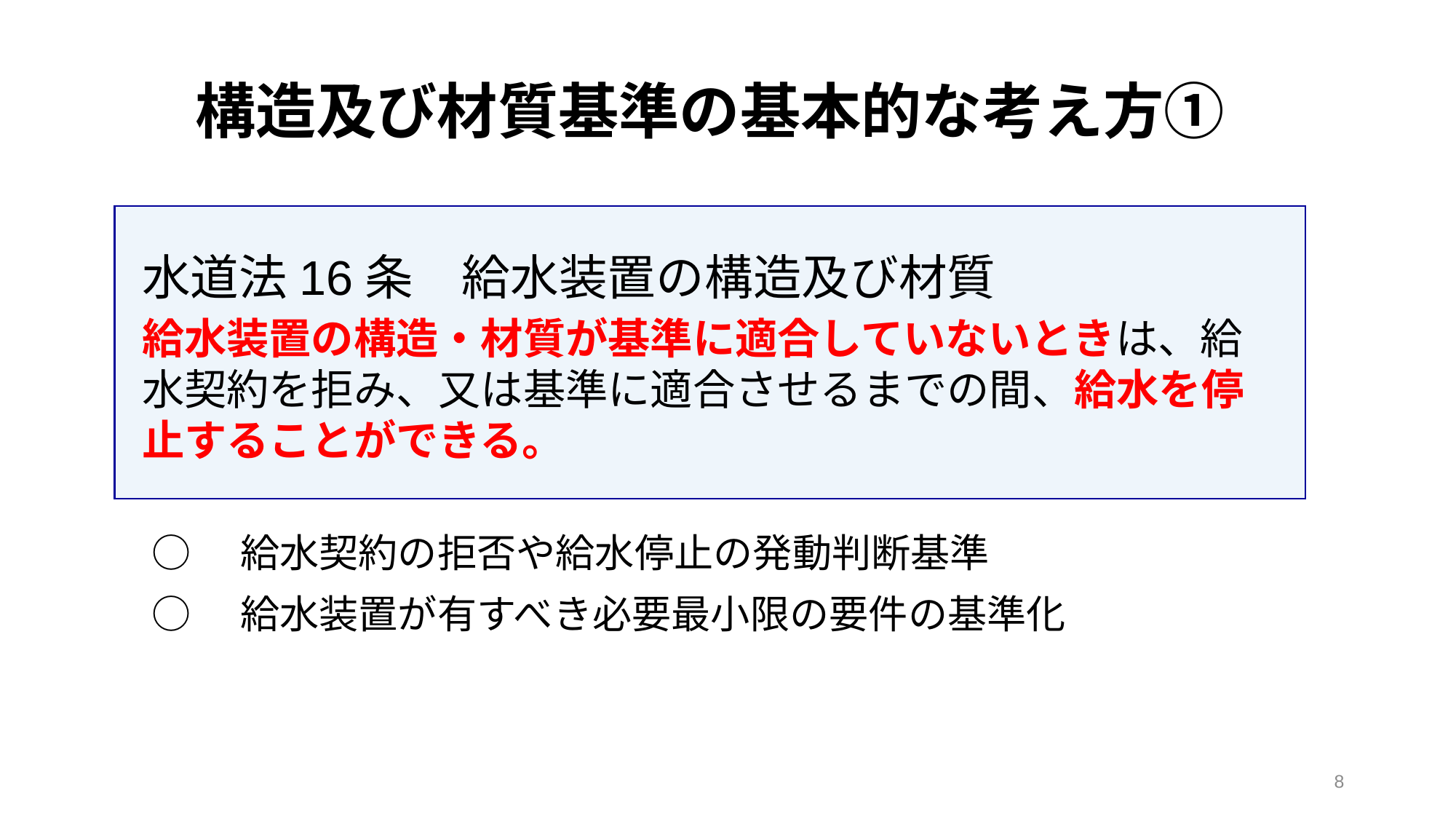

構造及び材質基準の基本的な考え方①

水道法16条　給水装置の構造及び材質
給水装置の構造・材質が基準に適合していないときは、給水契約を拒み、又は基準に適合させるまでの間、給水を停止することができる。
○　給水契約の拒否や給水停止の発動判断基準
○　給水装置が有すべき必要最小限の要件の基準化
8